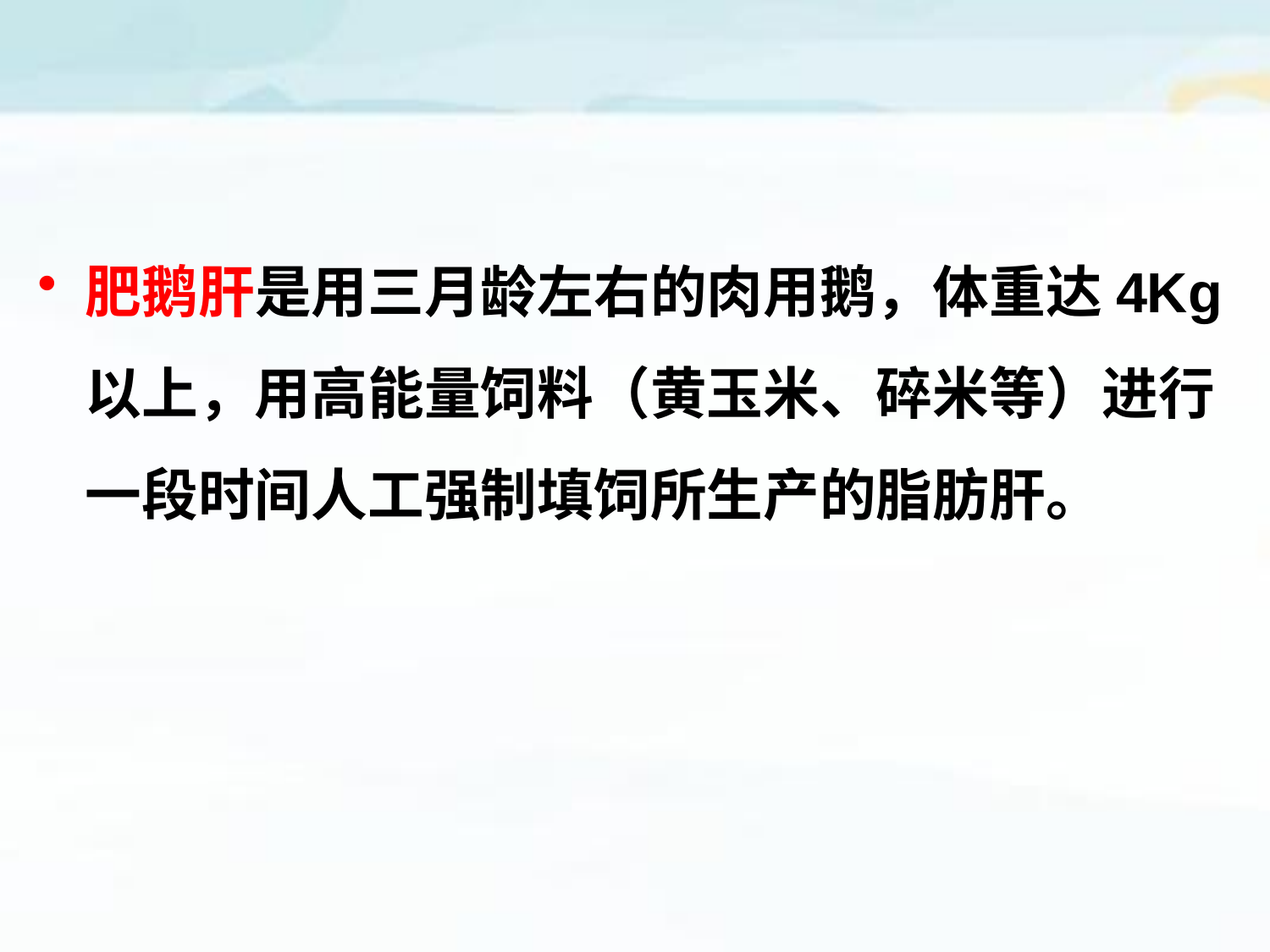

肥鹅肝是用三月龄左右的肉用鹅，体重达4Kg以上，用高能量饲料（黄玉米、碎米等）进行一段时间人工强制填饲所生产的脂肪肝。